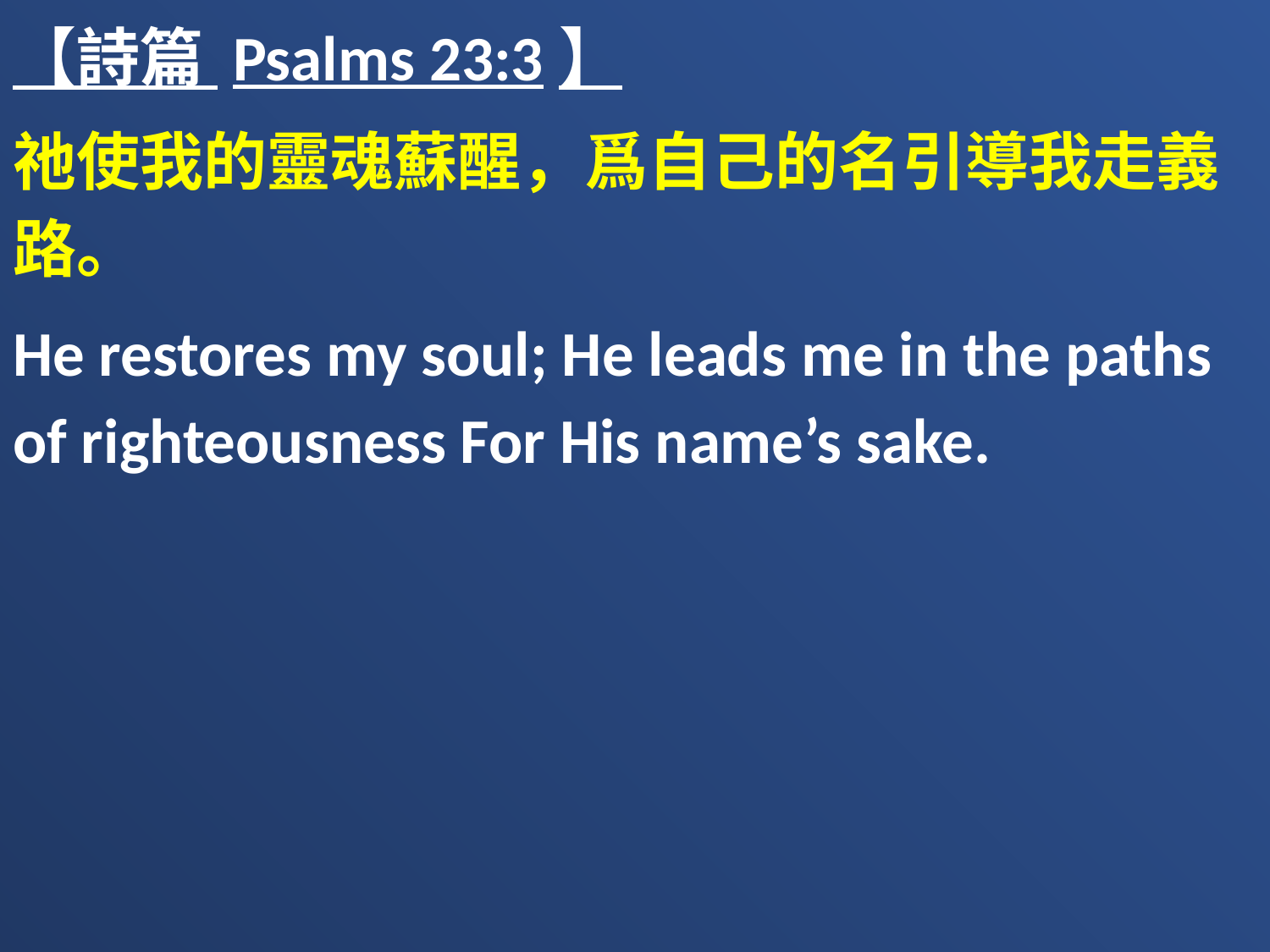

【詩篇 Psalms 23:3】
祂使我的靈魂蘇醒，爲自己的名引導我走義路。
He restores my soul; He leads me in the paths of righteousness For His name’s sake.